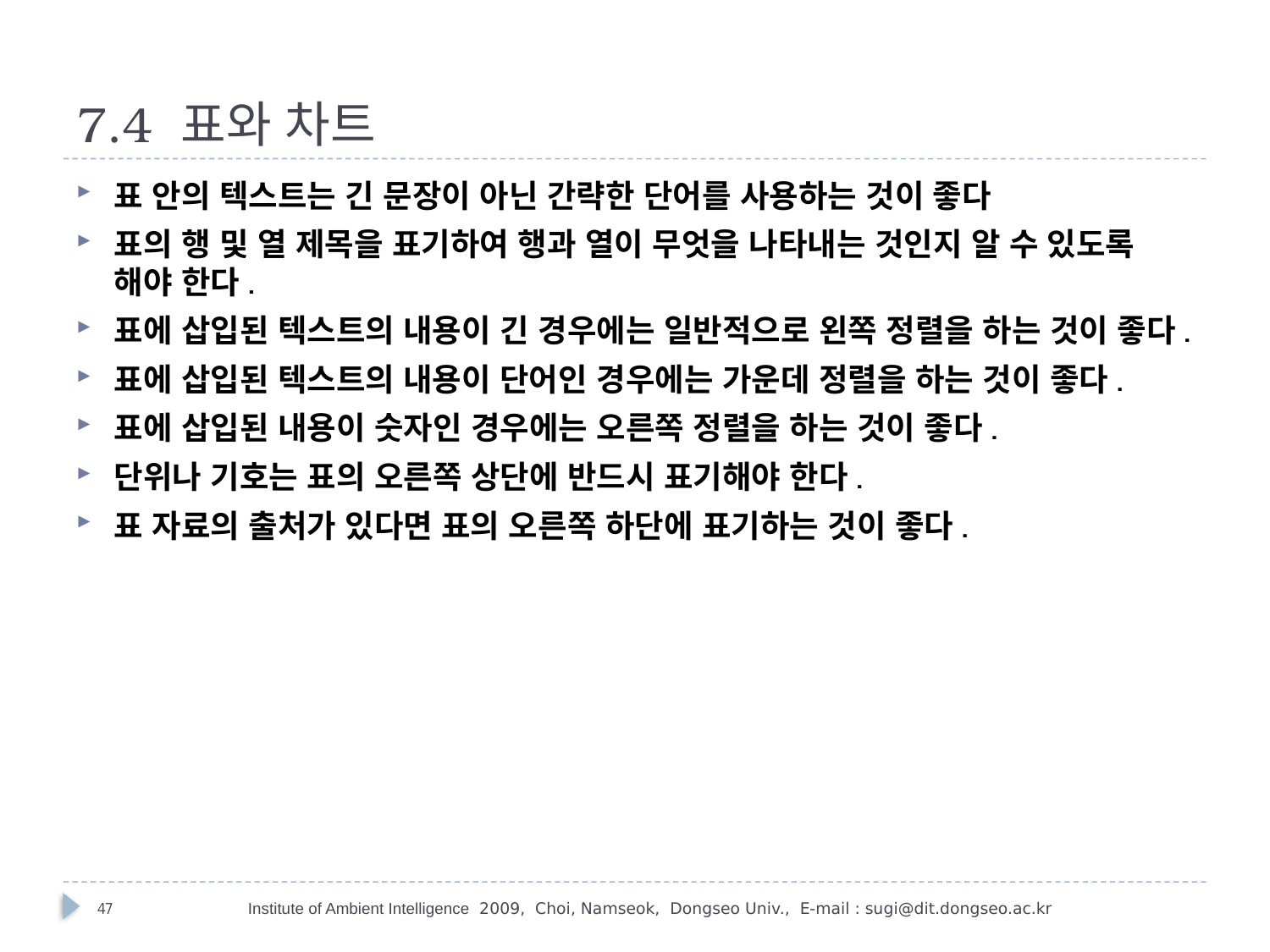

# 7.4 표와 차트
표 안의 텍스트는 긴 문장이 아닌 간략한 단어를 사용하는 것이 좋다
표의 행 및 열 제목을 표기하여 행과 열이 무엇을 나타내는 것인지 알 수 있도록 해야 한다.
표에 삽입된 텍스트의 내용이 긴 경우에는 일반적으로 왼쪽 정렬을 하는 것이 좋다.
표에 삽입된 텍스트의 내용이 단어인 경우에는 가운데 정렬을 하는 것이 좋다.
표에 삽입된 내용이 숫자인 경우에는 오른쪽 정렬을 하는 것이 좋다.
단위나 기호는 표의 오른쪽 상단에 반드시 표기해야 한다.
표 자료의 출처가 있다면 표의 오른쪽 하단에 표기하는 것이 좋다.